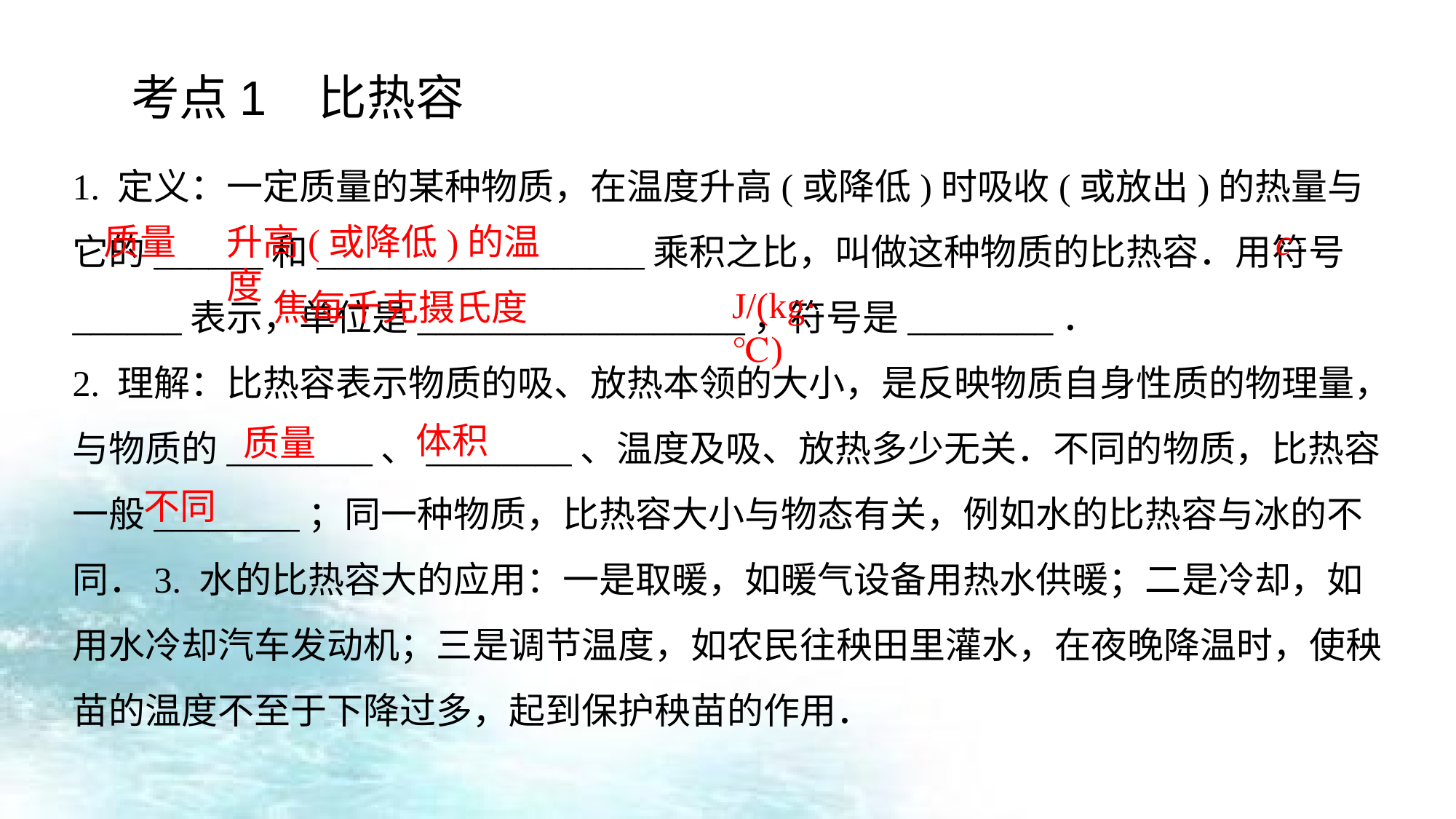

考点1   比热容
1. 定义：一定质量的某种物质，在温度升高(或降低)时吸收(或放出)的热量与它的______和__________________乘积之比，叫做这种物质的比热容．用符号______表示，单位是__________________，符号是________．
2. 理解：比热容表示物质的吸、放热本领的大小，是反映物质自身性质的物理量，与物质的________、________、温度及吸、放热多少无关．不同的物质，比热容一般________；同一种物质，比热容大小与物态有关，例如水的比热容与冰的不同．3. 水的比热容大的应用：一是取暖，如暖气设备用热水供暖；二是冷却，如用水冷却汽车发动机；三是调节温度，如农民往秧田里灌水，在夜晚降温时，使秧苗的温度不至于下降过多，起到保护秧苗的作用．

质量
升高(或降低)的温度
c
J/(kg·℃)
焦每千克摄氏度
体积
质量
不同